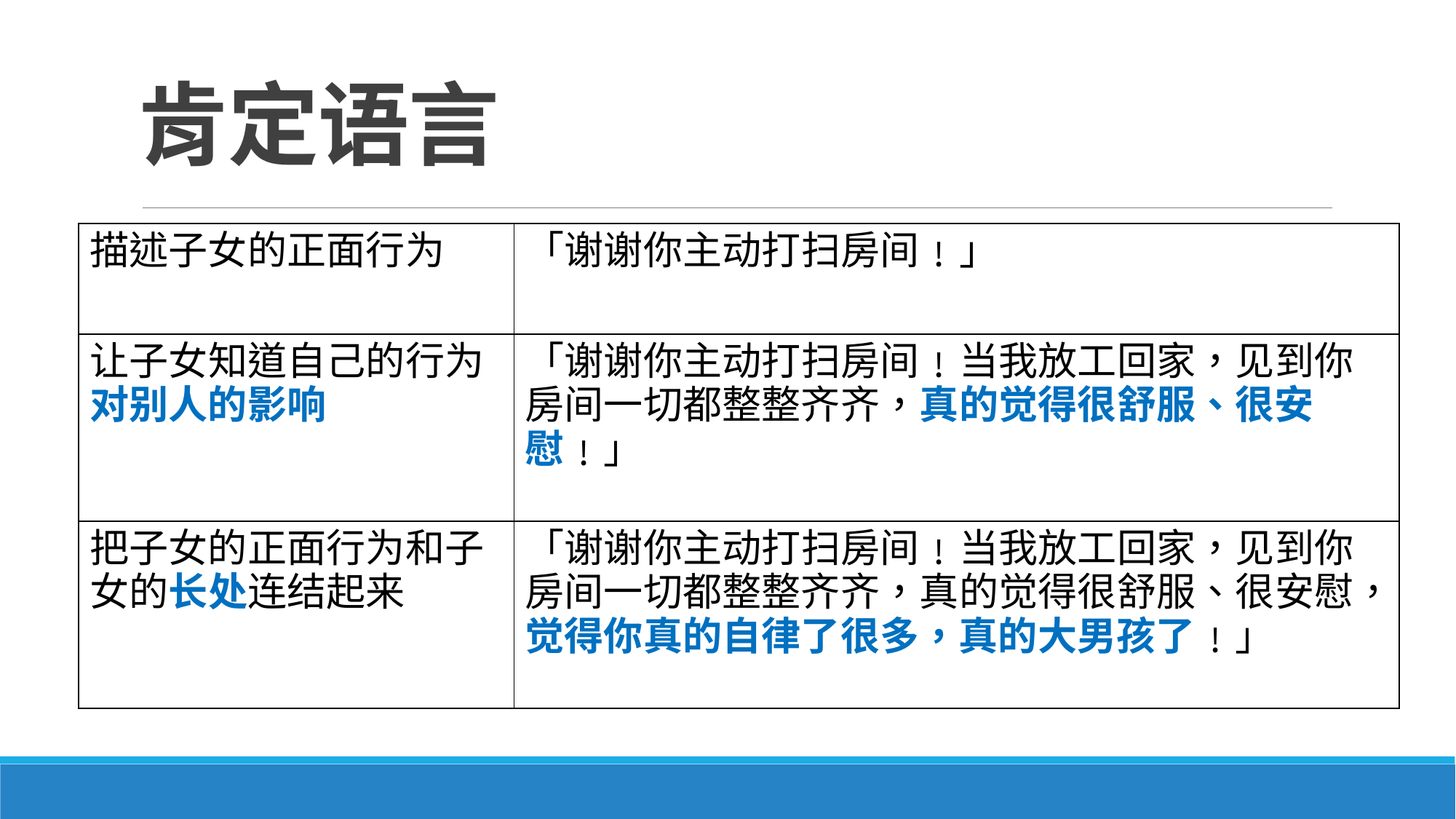

# 肯定语言
| 描述子女的正面行为 | 「谢谢你主动打扫房间﹗」 |
| --- | --- |
| 让子女知道自己的行为对别人的影响 | 「谢谢你主动打扫房间﹗当我放工回家，见到你房间一切都整整齐齐，真的觉得很舒服、很安慰﹗」 |
| 把子女的正面行为和子女的长处连结起来 | 「谢谢你主动打扫房间﹗当我放工回家，见到你房间一切都整整齐齐，真的觉得很舒服、很安慰，觉得你真的自律了很多，真的大男孩了﹗」 |